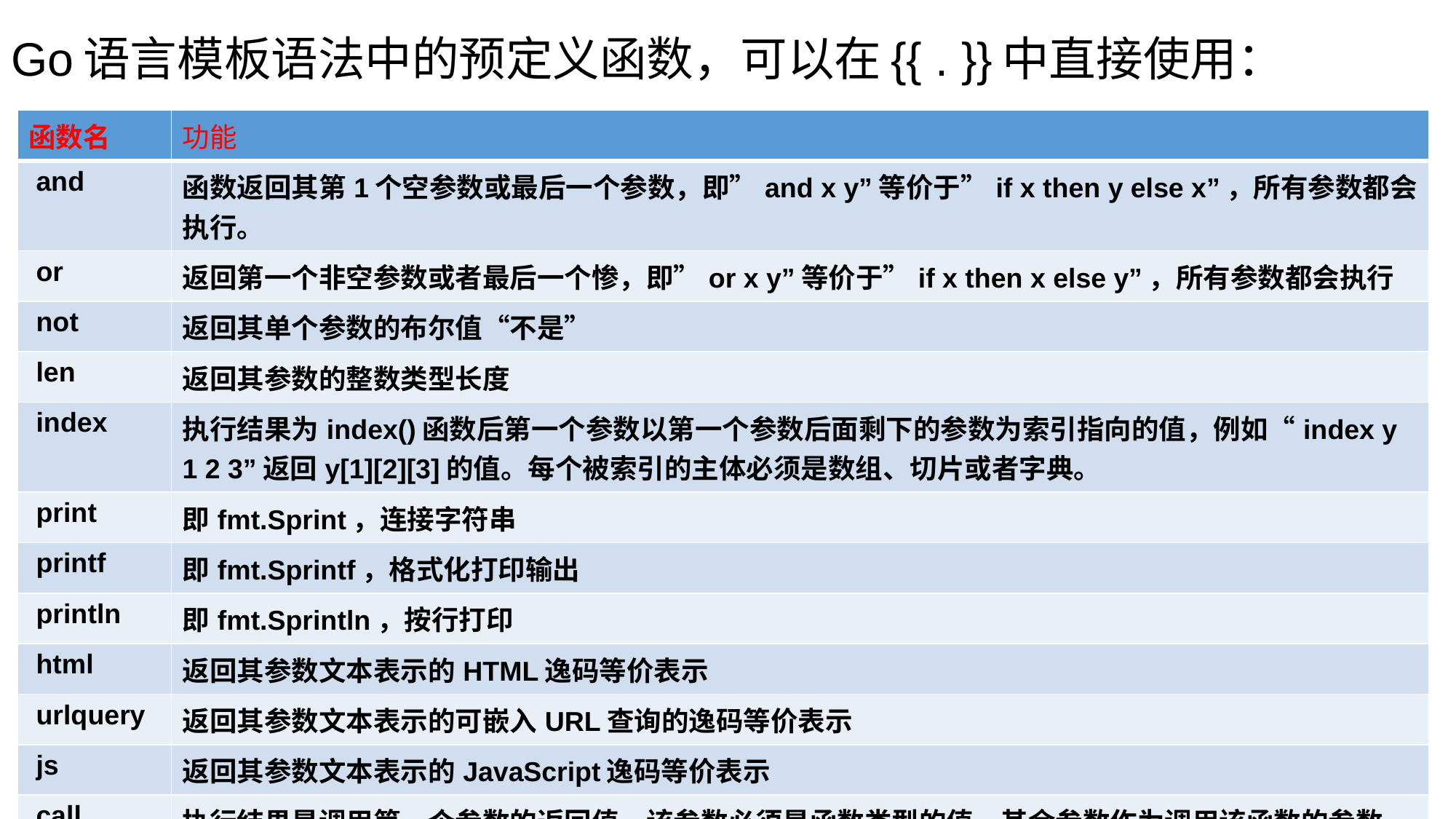

# Go语言模板语法中的预定义函数，可以在{{ . }}中直接使用：
| 函数名 | 功能 |
| --- | --- |
| and | 函数返回其第1个空参数或最后一个参数，即”and x y”等价于”if x then y else x”，所有参数都会执行。 |
| or | 返回第一个非空参数或者最后一个惨，即”or x y”等价于”if x then x else y”，所有参数都会执行 |
| not | 返回其单个参数的布尔值“不是” |
| len | 返回其参数的整数类型长度 |
| index | 执行结果为index()函数后第一个参数以第一个参数后面剩下的参数为索引指向的值，例如“index y 1 2 3”返回y[1][2][3]的值。每个被索引的主体必须是数组、切片或者字典。 |
| print | 即fmt.Sprint，连接字符串 |
| printf | 即fmt.Sprintf，格式化打印输出 |
| println | 即fmt.Sprintln，按行打印 |
| html | 返回其参数文本表示的HTML逸码等价表示 |
| urlquery | 返回其参数文本表示的可嵌入URL查询的逸码等价表示 |
| js | 返回其参数文本表示的JavaScript逸码等价表示 |
| call | 执行结果是调用第一个参数的返回值，该参数必须是函数类型的值，其余参数作为调用该函数的参数。如：”call .X.Y 1 2”等价于Go语言里的dot.X.Y(1,2) 。其中Y是函数类型的字段或字典的值。 |